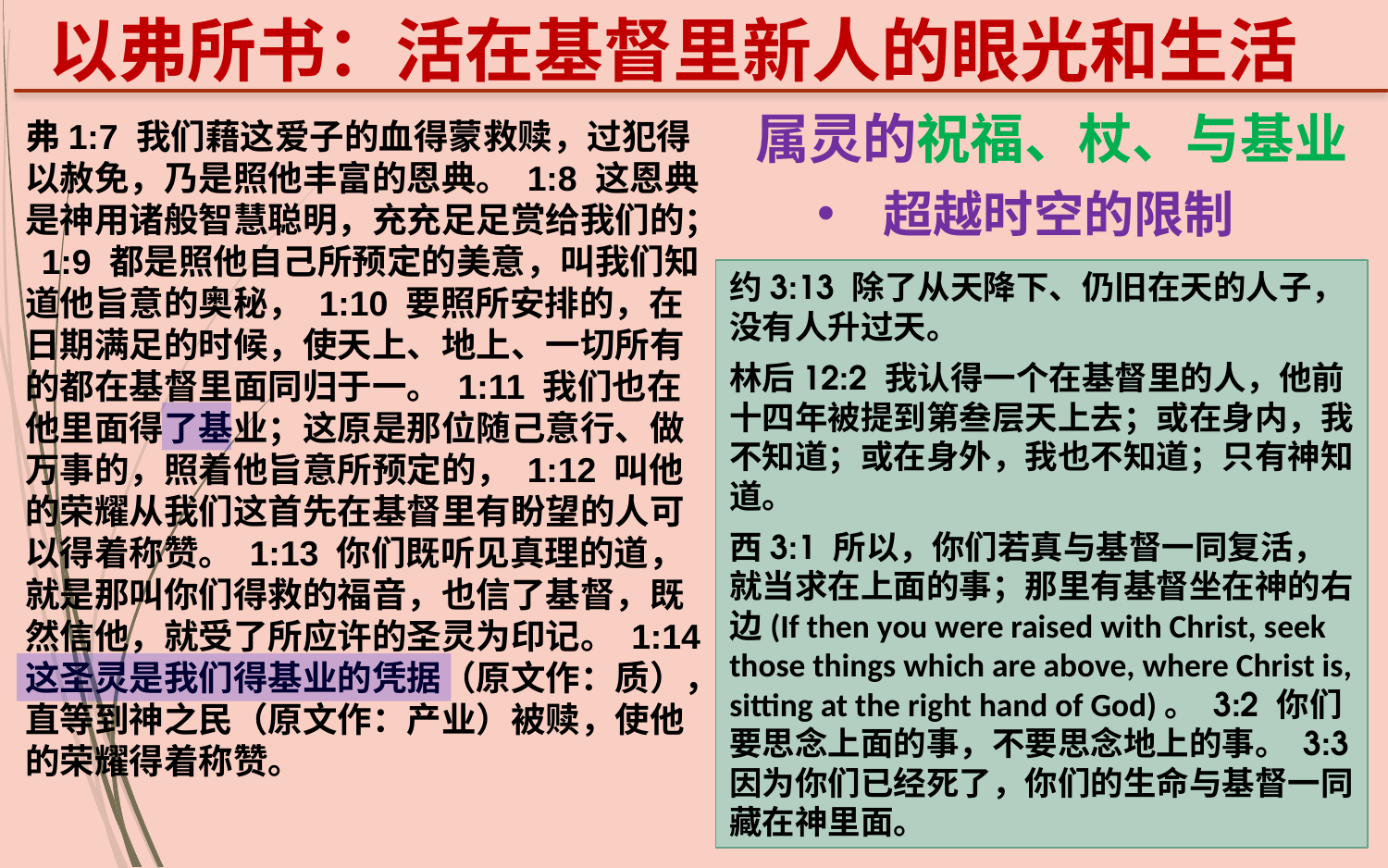

以弗所书：活在基督里新人的眼光和生活
属灵的祝福、杖、与基业
弗1:7 我们藉这爱子的血得蒙救赎，过犯得以赦免，乃是照他丰富的恩典。 1:8 这恩典是神用诸般智慧聪明，充充足足赏给我们的； 1:9 都是照他自己所预定的美意，叫我们知道他旨意的奥秘， 1:10 要照所安排的，在日期满足的时候，使天上、地上、一切所有的都在基督里面同归于一。 1:11 我们也在他里面得了基业；这原是那位随己意行、做万事的，照着他旨意所预定的， 1:12 叫他的荣耀从我们这首先在基督里有盼望的人可以得着称赞。 1:13 你们既听见真理的道，就是那叫你们得救的福音，也信了基督，既然信他，就受了所应许的圣灵为印记。 1:14 这圣灵是我们得基业的凭据（原文作：质），直等到神之民（原文作：产业）被赎，使他的荣耀得着称赞。
 超越时空的限制
约3:13 除了从天降下、仍旧在天的人子，没有人升过天。
林后12:2 我认得一个在基督里的人，他前十四年被提到第叁层天上去；或在身内，我不知道；或在身外，我也不知道；只有神知道。
西3:1 所以，你们若真与基督一同复活，就当求在上面的事；那里有基督坐在神的右边(If then you were raised with Christ, seek those things which are above, where Christ is, sitting at the right hand of God)。 3:2 你们要思念上面的事，不要思念地上的事。 3:3 因为你们已经死了，你们的生命与基督一同藏在神里面。